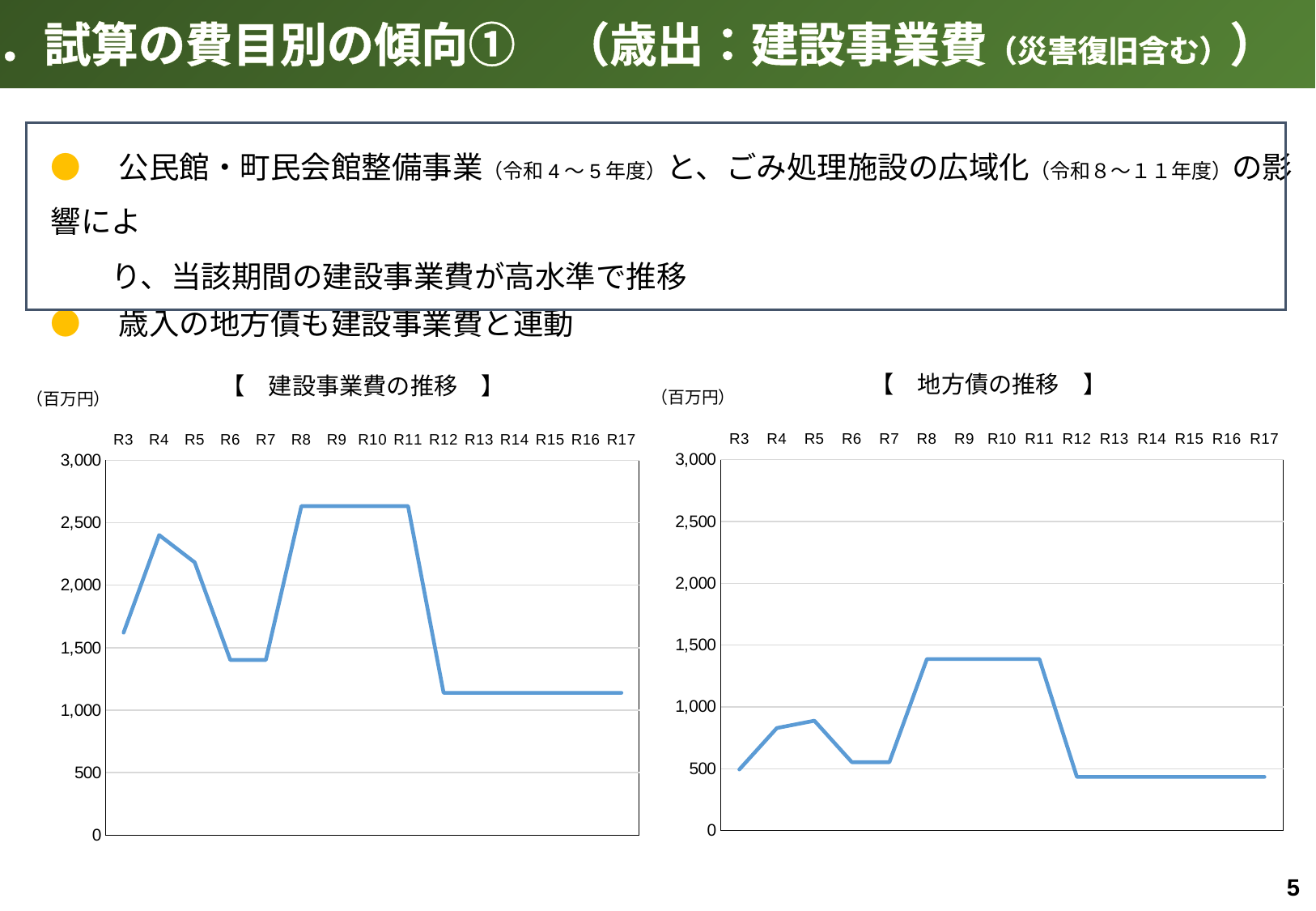

4．試算の費目別の傾向①　（歳出：建設事業費（災害復旧含む））

●　公民館・町民会館整備事業（令和4～5年度）と、ごみ処理施設の広域化（令和８～１１年度）の影響によ
　　り、当該期間の建設事業費が高水準で推移
●　歳入の地方債も建設事業費と連動
【　地方債の推移　】
【　建設事業費の推移　】
（百万円）
（百万円）

### Chart

| Category |  |
|---|---|
| R3 | 494.0 |
| R4 | 829.0 |
| R5 | 888.0 |
| R6 | 553.0 |
| R7 | 553.0 |
| R8 | 1387.0 |
| R9 | 1387.0 |
| R10 | 1387.0 |
| R11 | 1387.0 |
| R12 | 434.0 |
| R13 | 434.0 |
| R14 | 434.0 |
| R15 | 434.0 |
| R16 | 434.0 |
| R17 | 434.0 |

### Chart

| Category |  |
|---|---|
| R3 | 1621.0 |
| R4 | 2402.0 |
| R5 | 2183.0 |
| R6 | 1402.0 |
| R7 | 1402.0 |
| R8 | 2634.0 |
| R9 | 2634.0 |
| R10 | 2634.0 |
| R11 | 2634.0 |
| R12 | 1139.0 |
| R13 | 1139.0 |
| R14 | 1139.0 |
| R15 | 1139.0 |
| R16 | 1139.0 |
| R17 | 1139.0 |
5